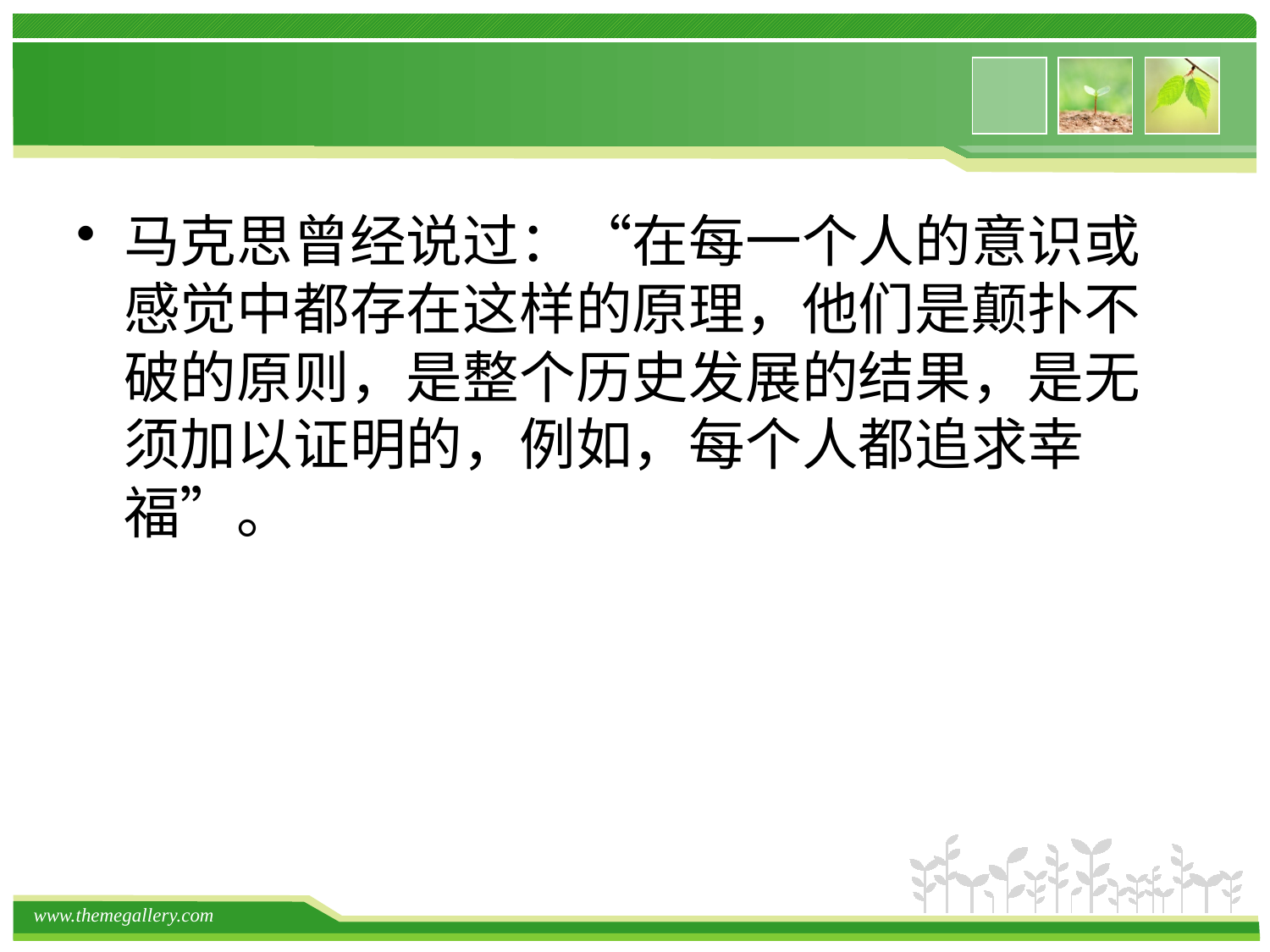

#
马克思曾经说过：“在每一个人的意识或感觉中都存在这样的原理，他们是颠扑不破的原则，是整个历史发展的结果，是无须加以证明的，例如，每个人都追求幸福”。